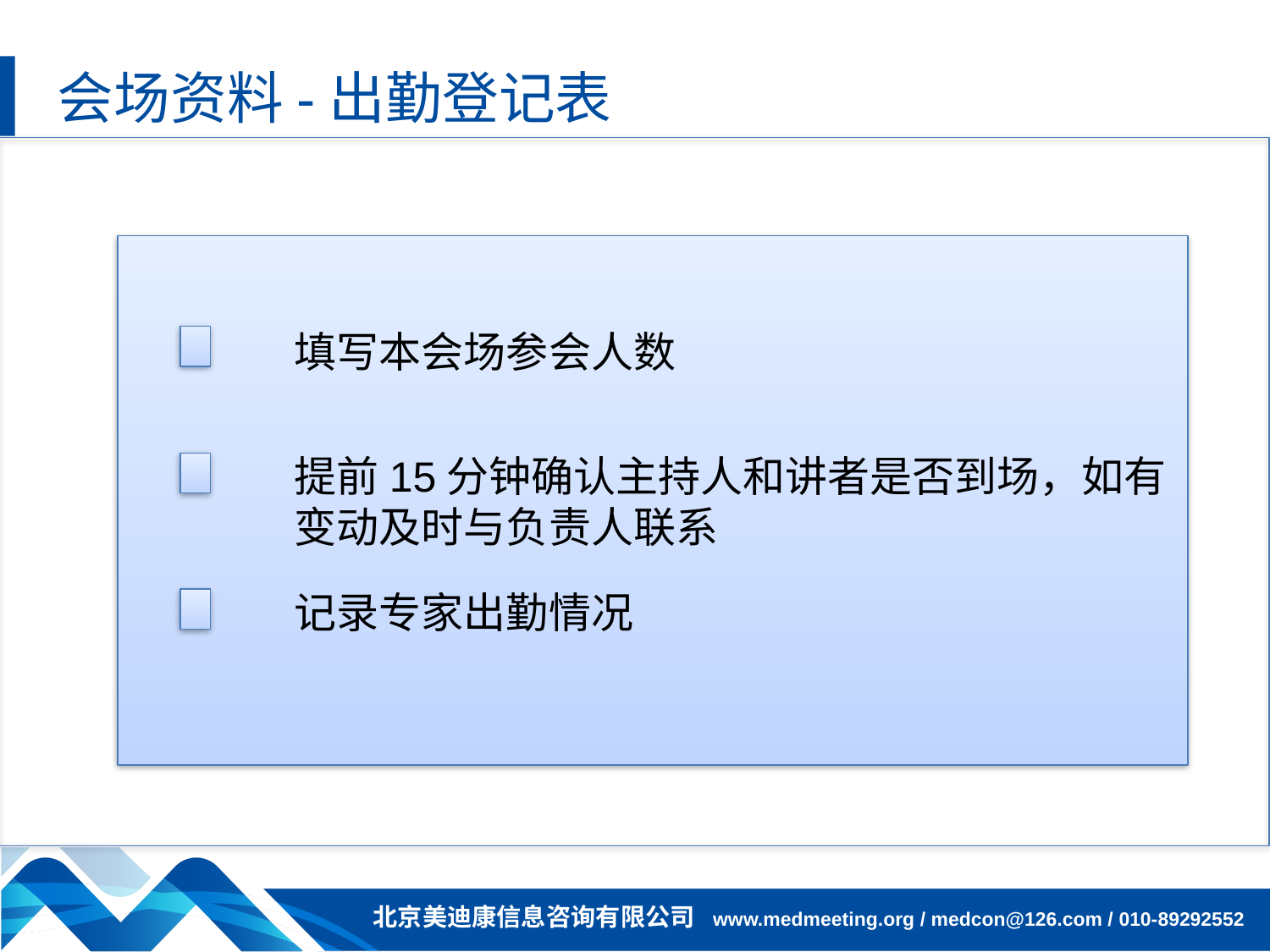

会场资料-出勤登记表

填写本会场参会人数

提前15分钟确认主持人和讲者是否到场，如有变动及时与负责人联系

记录专家出勤情况

北京美迪康信息咨询有限公司   www.medmeeting.org / medcon@126.com / 010-89292552